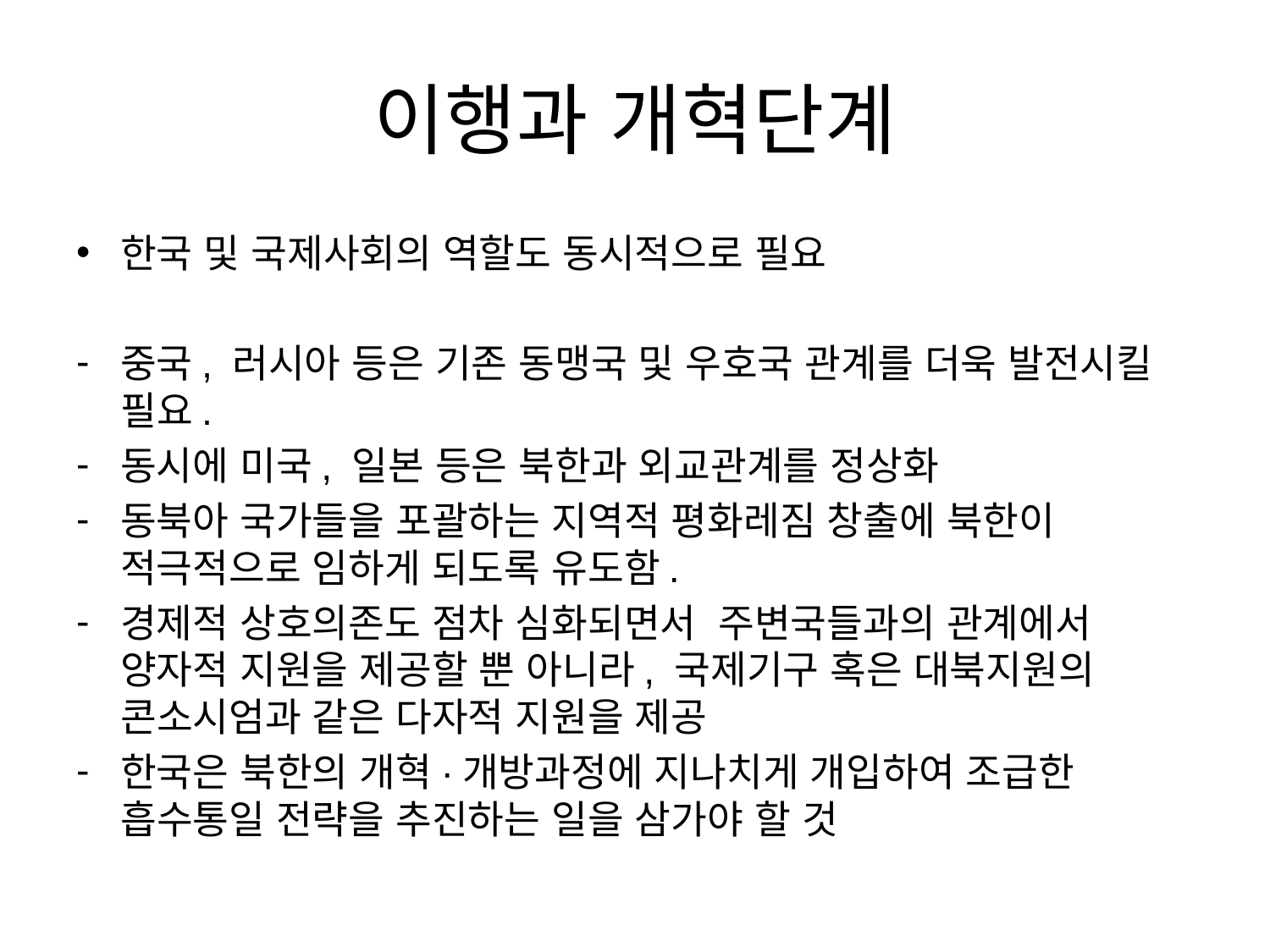

# 이행과 개혁단계
한국 및 국제사회의 역할도 동시적으로 필요

중국, 러시아 등은 기존 동맹국 및 우호국 관계를 더욱 발전시킬 필요.
동시에 미국, 일본 등은 북한과 외교관계를 정상화
동북아 국가들을 포괄하는 지역적 평화레짐 창출에 북한이 적극적으로 임하게 되도록 유도함.
경제적 상호의존도 점차 심화되면서  주변국들과의 관계에서 양자적 지원을 제공할 뿐 아니라, 국제기구 혹은 대북지원의 콘소시엄과 같은 다자적 지원을 제공
한국은 북한의 개혁·개방과정에 지나치게 개입하여 조급한 흡수통일 전략을 추진하는 일을 삼가야 할 것